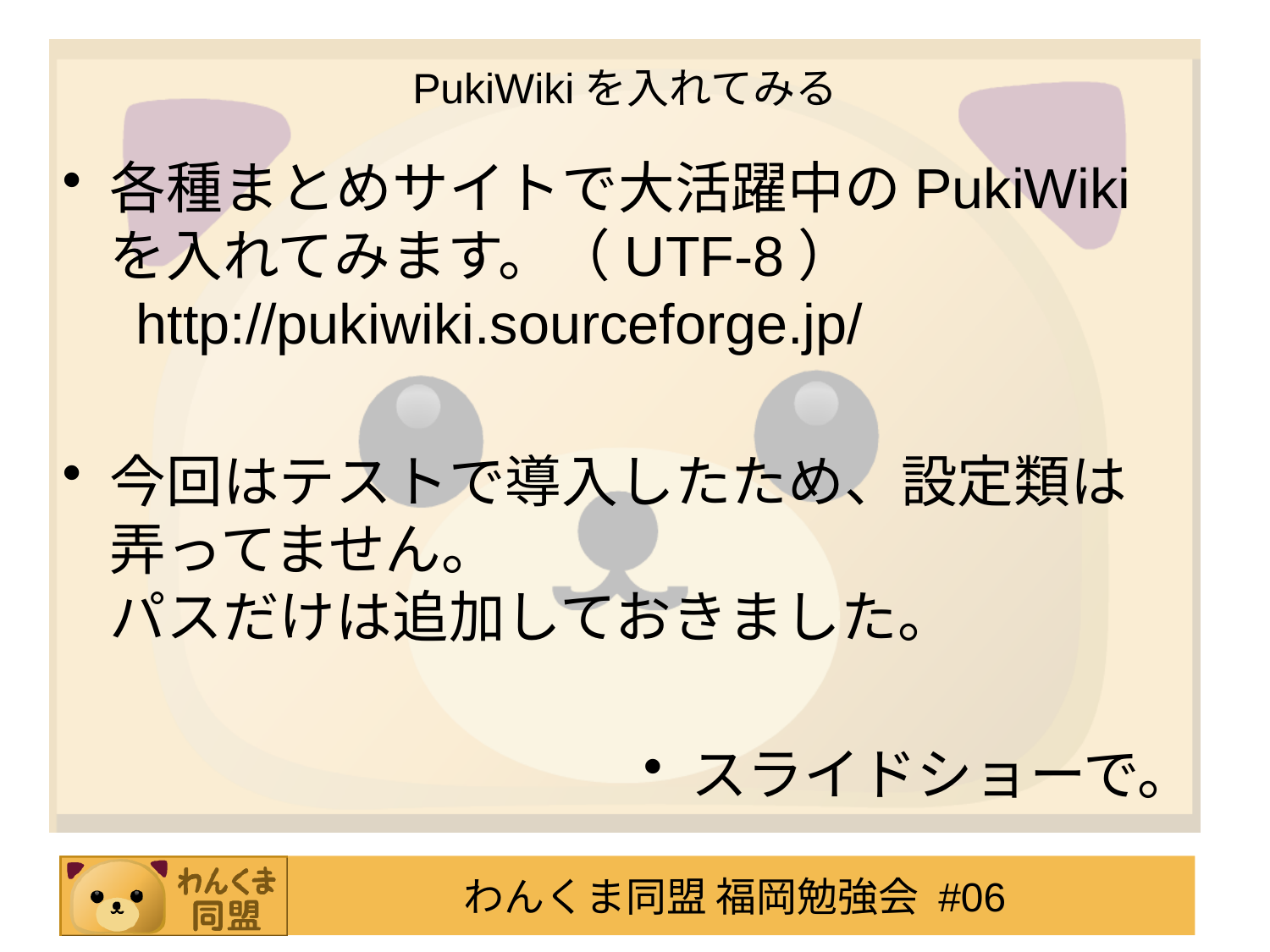

# PukiWikiを入れてみる
各種まとめサイトで大活躍中のPukiWikiを入れてみます。（UTF-8）
 http://pukiwiki.sourceforge.jp/

今回はテストで導入したため、設定類は弄ってません。
パスだけは追加しておきました。

スライドショーで。